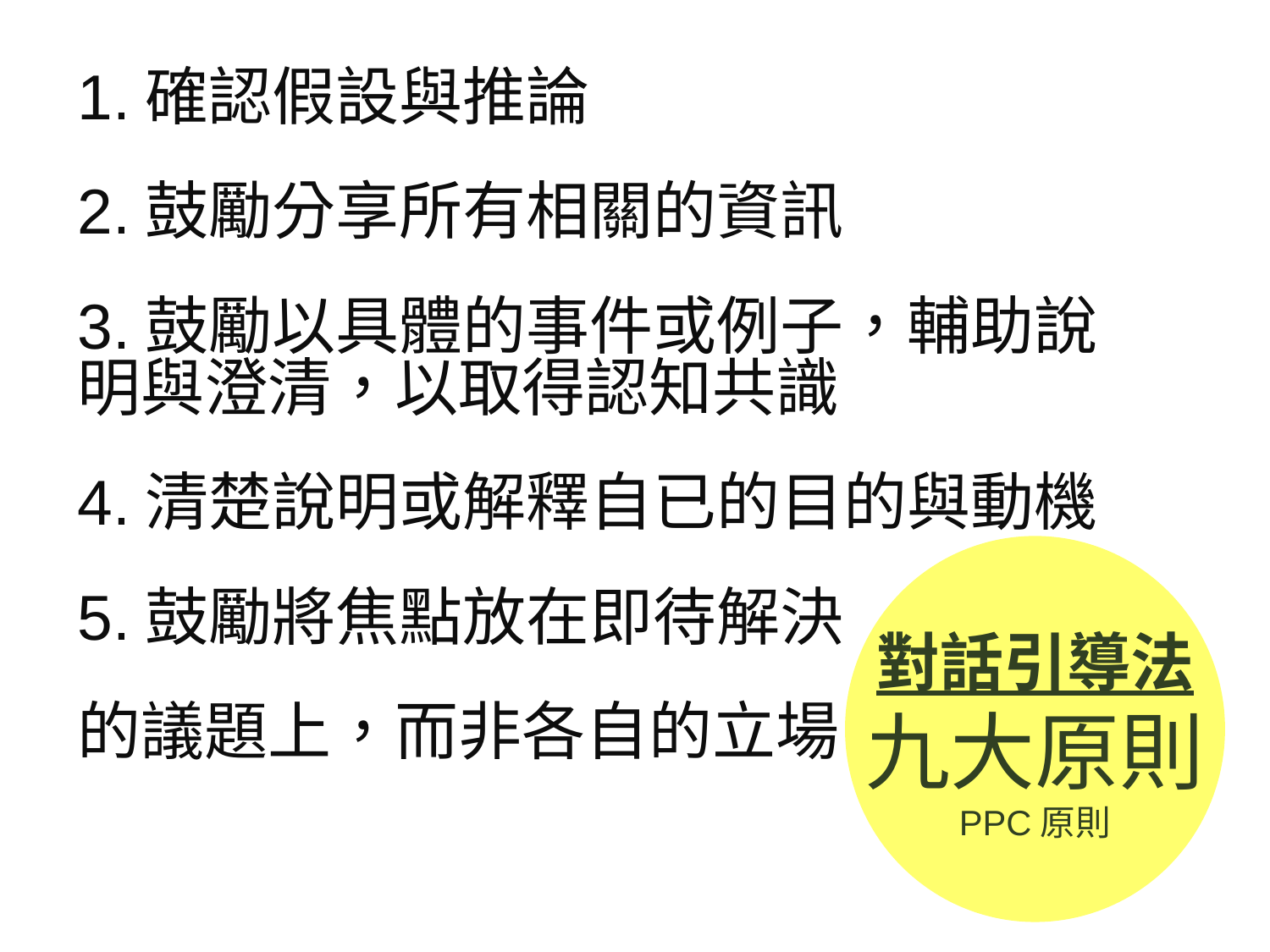

1.確認假設與推論
2.鼓勵分享所有相關的資訊
3.鼓勵以具體的事件或例子，輔助說明與澄清，以取得認知共識
4.清楚說明或解釋自已的目的與動機
5.鼓勵將焦點放在即待解決
的議題上，而非各自的立場
九大原則

對話引導法
九大原則
PPC原則